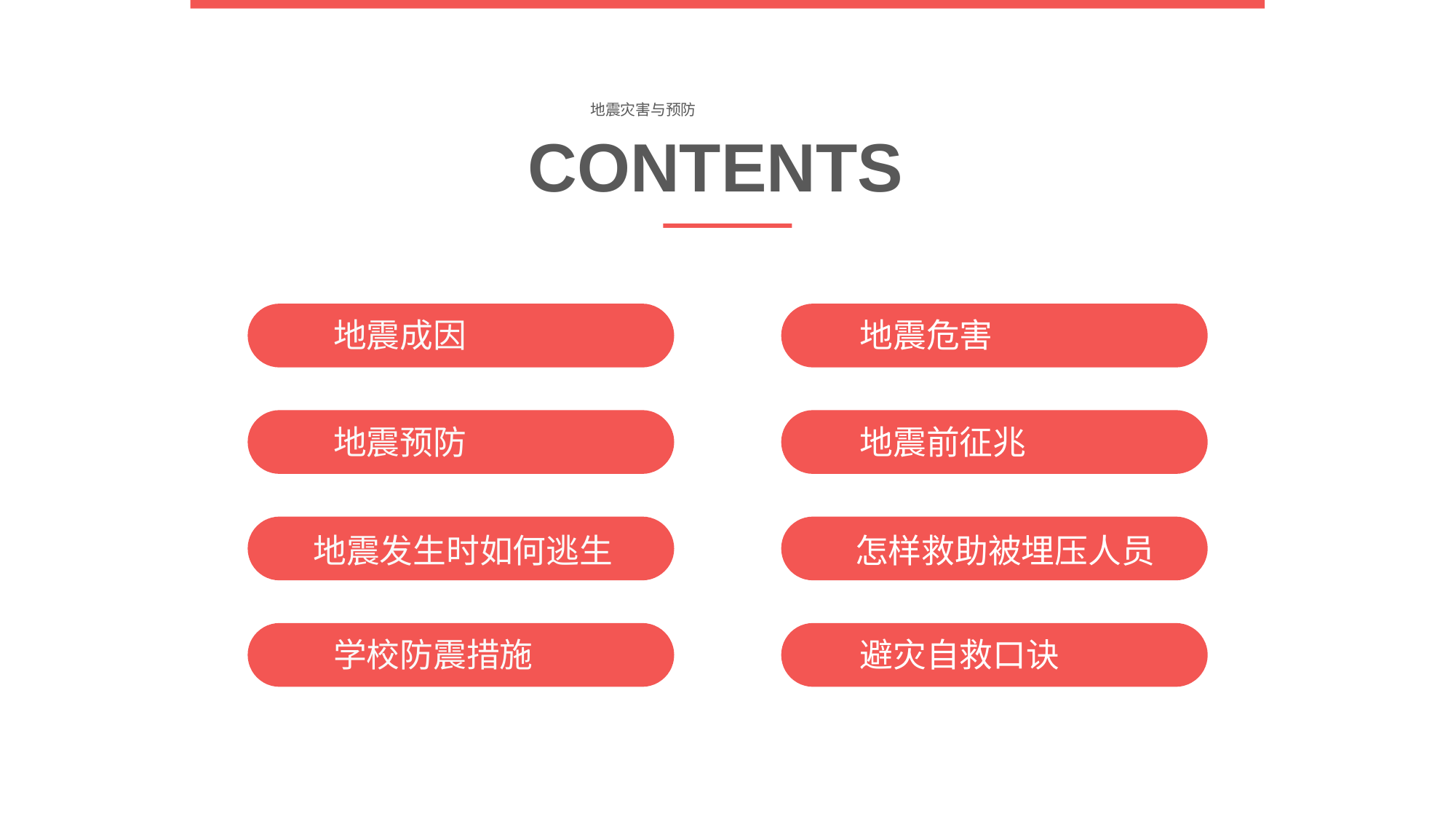

地震灾害与预防
CONTENTS

地震成因
地震危害

地震预防
地震前征兆

地震发生时如何逃生
怎样救助被埋压人员

学校防震措施
避灾自救口诀